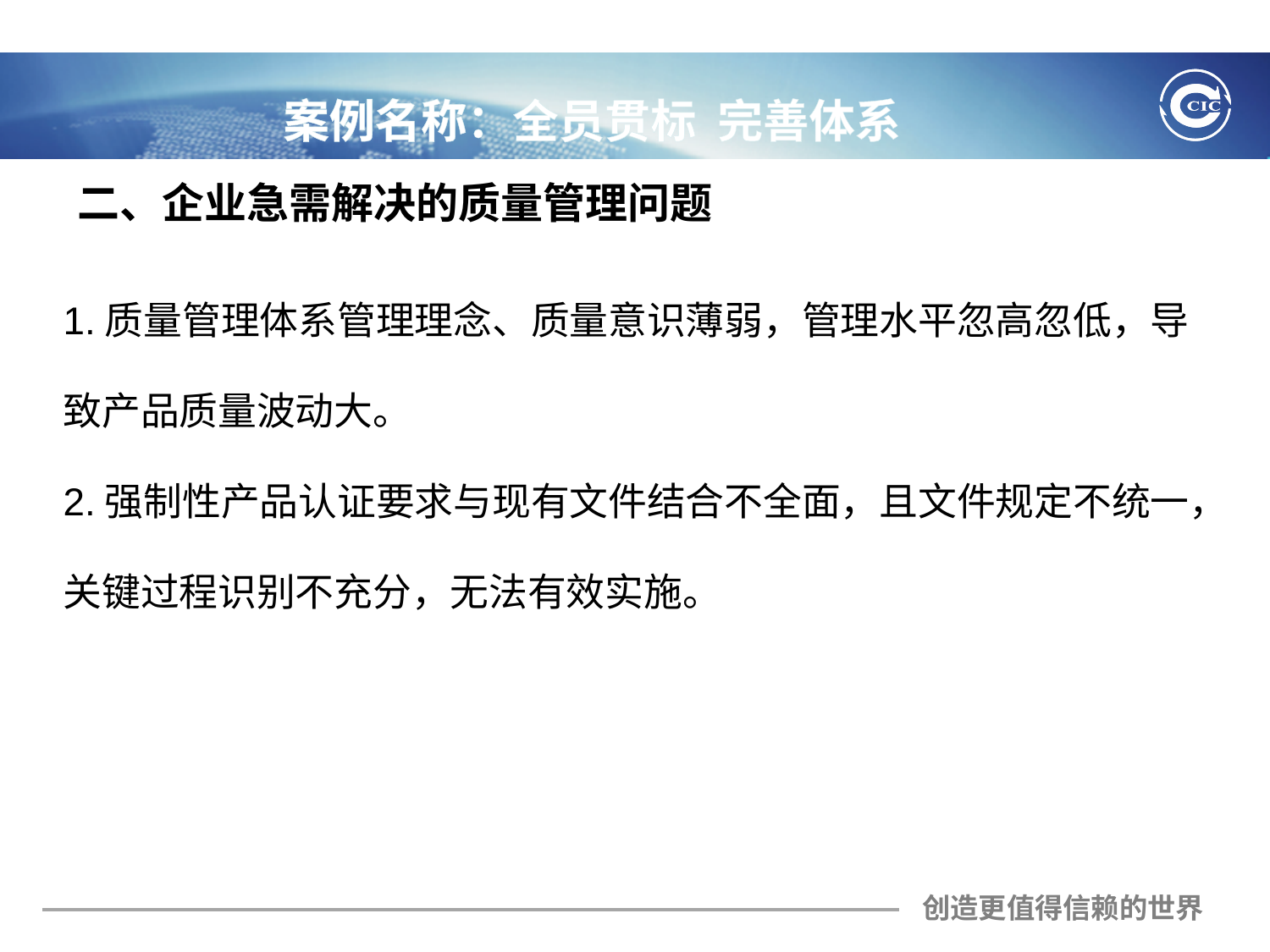

案例名称：全员贯标  完善体系
二、企业急需解决的质量管理问题
1.质量管理体系管理理念、质量意识薄弱，管理水平忽高忽低，导致产品质量波动大。
2.强制性产品认证要求与现有文件结合不全面，且文件规定不统一，关键过程识别不充分，无法有效实施。